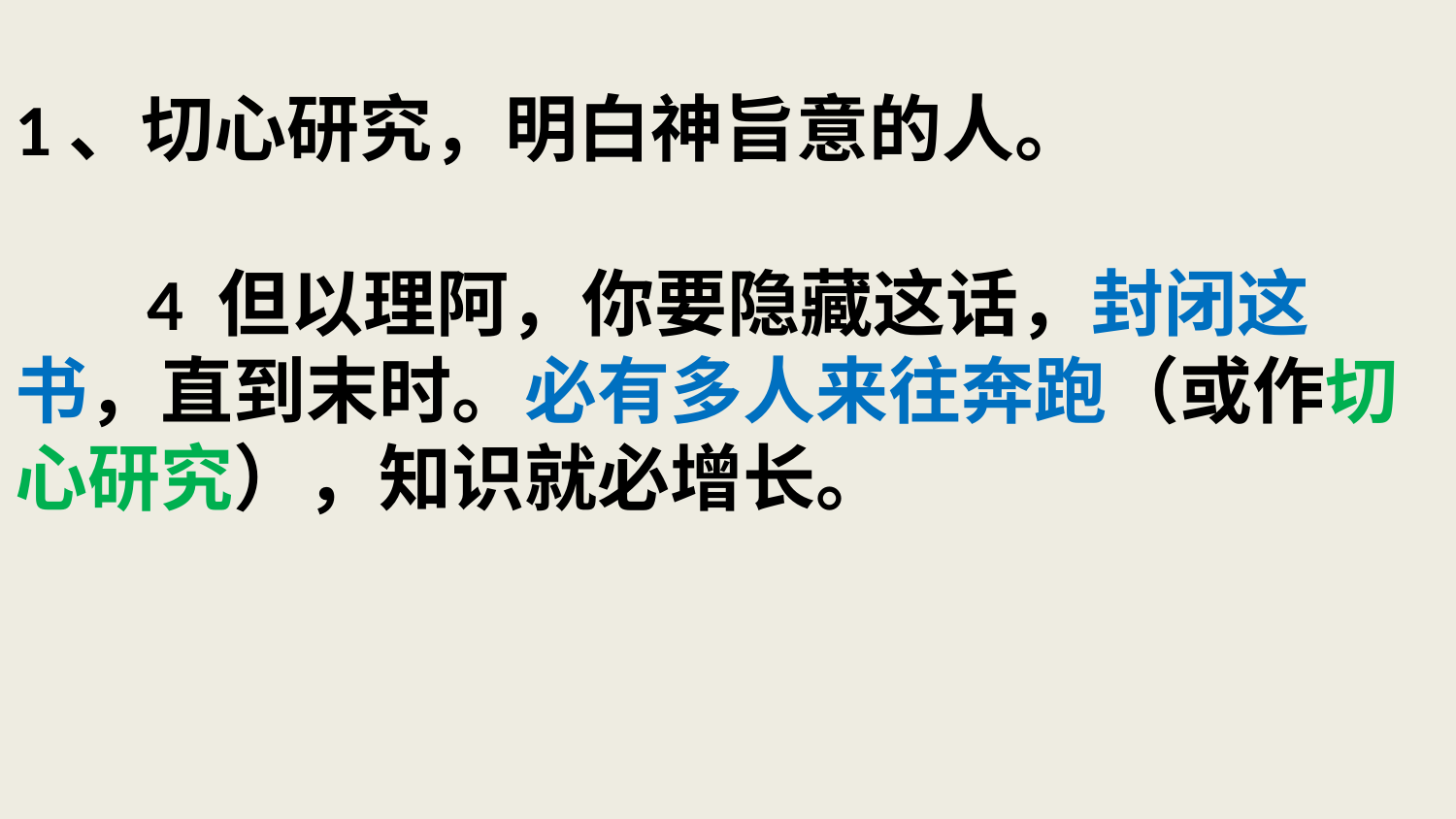

# 1、切心研究，明白神旨意的人。 4 但以理阿，你要隐藏这话，封闭这书，直到末时。必有多人来往奔跑（或作切心研究），知识就必增长。